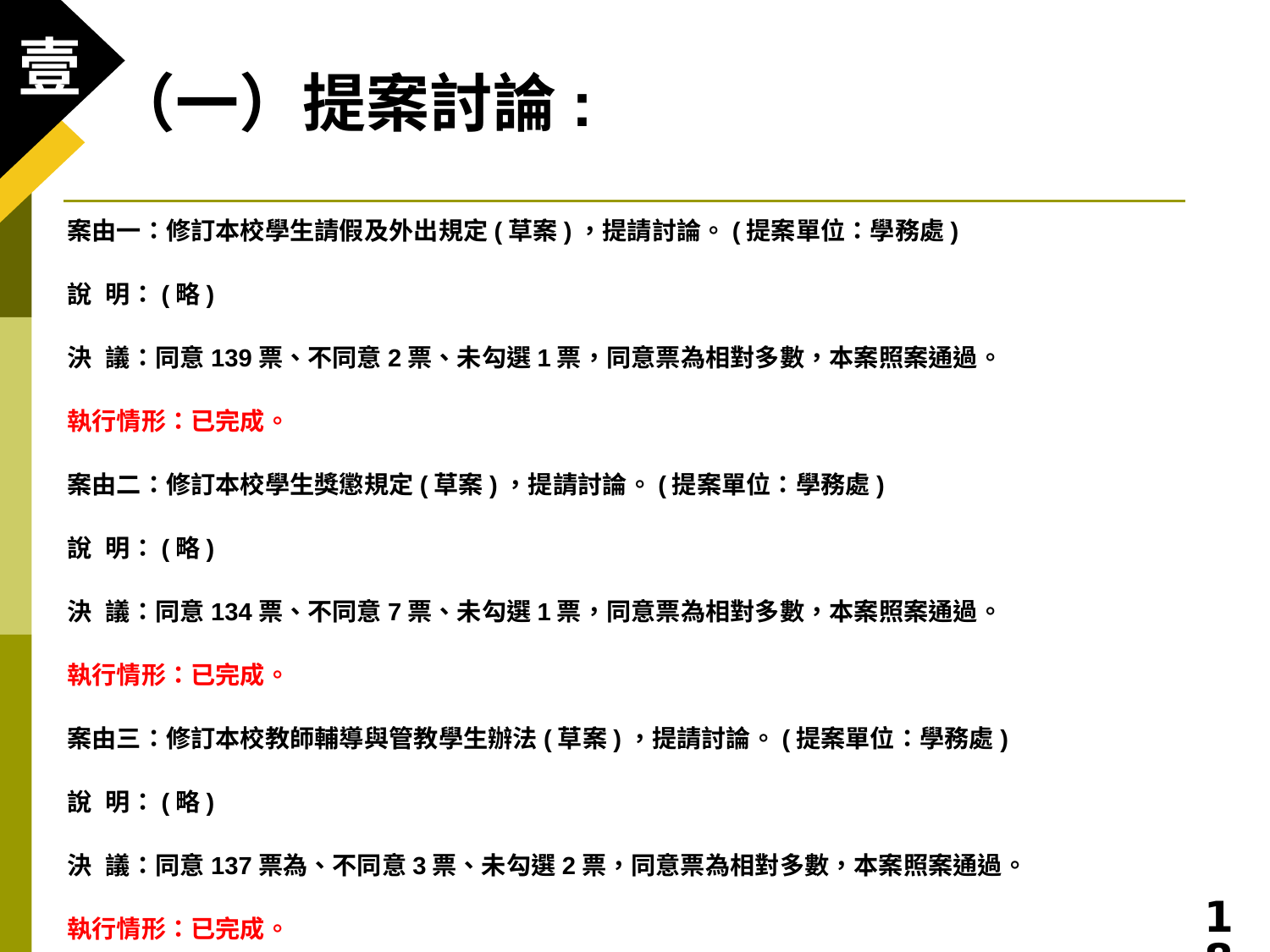

（一）提案討論:

案由一：修訂本校學生請假及外出規定(草案)，提請討論。(提案單位：學務處)
說  明：(略)
決  議：同意139票、不同意2票、未勾選1票，同意票為相對多數，本案照案通過。
執行情形：已完成。
案由二：修訂本校學生獎懲規定(草案)，提請討論。(提案單位：學務處)
說  明：(略)
決  議：同意134票、不同意7票、未勾選1票，同意票為相對多數，本案照案通過。
執行情形：已完成。
案由三：修訂本校教師輔導與管教學生辦法(草案)，提請討論。(提案單位：學務處)
說  明：(略)
決  議：同意137票為、不同意3票、未勾選2票，同意票為相對多數，本案照案通過。
執行情形：已完成。

18